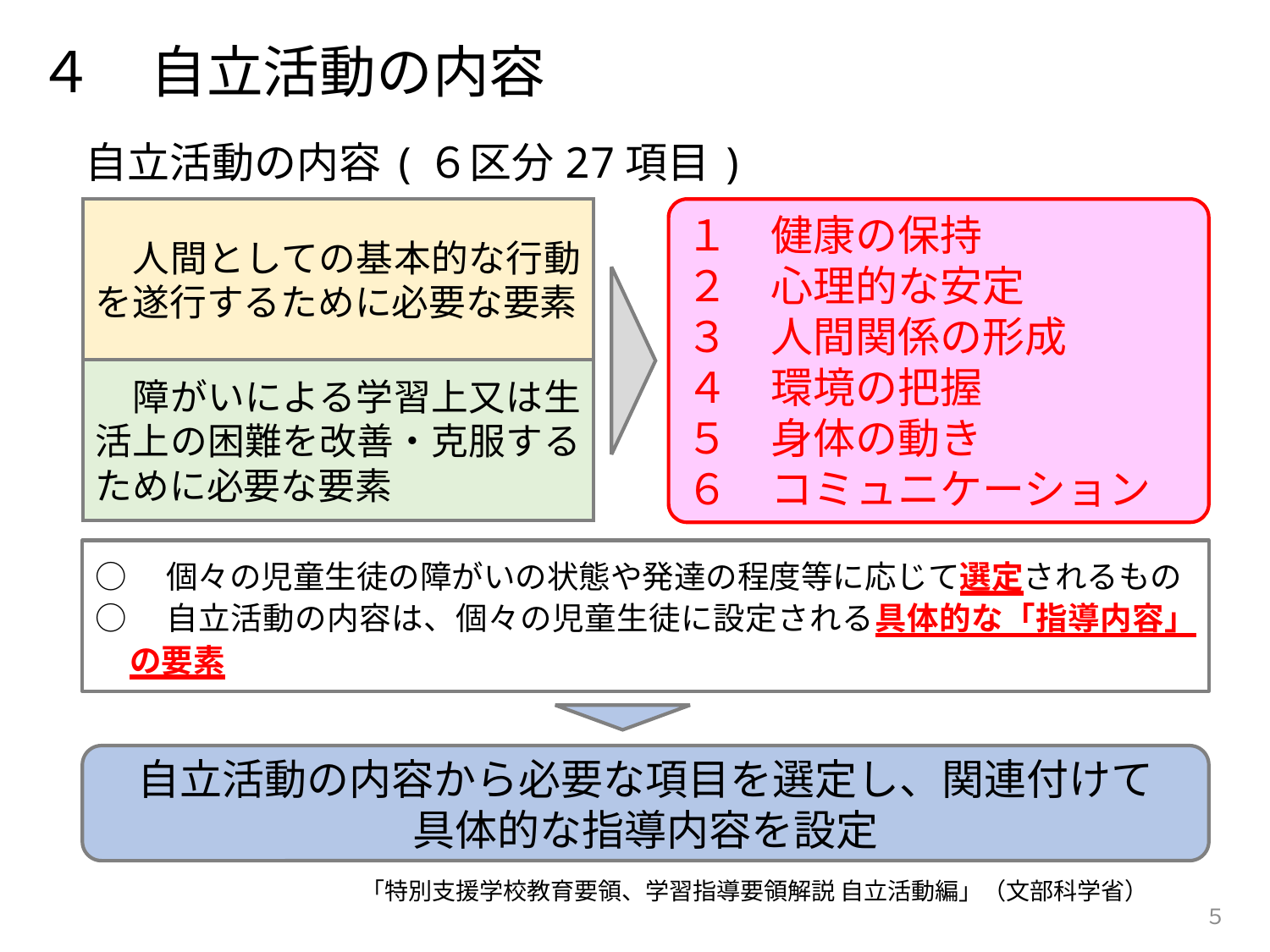

４　自立活動の内容
自立活動の内容(６区分27項目)
　人間としての基本的な行動を遂行するために必要な要素
１　健康の保持
２　心理的な安定
３　人間関係の形成
４　環境の把握
５　身体の動き
６　コミュニケーション

　障がいによる学習上又は生活上の困難を改善・克服するために必要な要素
○　個々の児童生徒の障がいの状態や発達の程度等に応じて選定されるもの
○　自立活動の内容は、個々の児童生徒に設定される具体的な「指導内容」の要素

自立活動の内容から必要な項目を選定し、関連付けて
具体的な指導内容を設定
「特別支援学校教育要領、学習指導要領解説 自立活動編」（文部科学省）
５